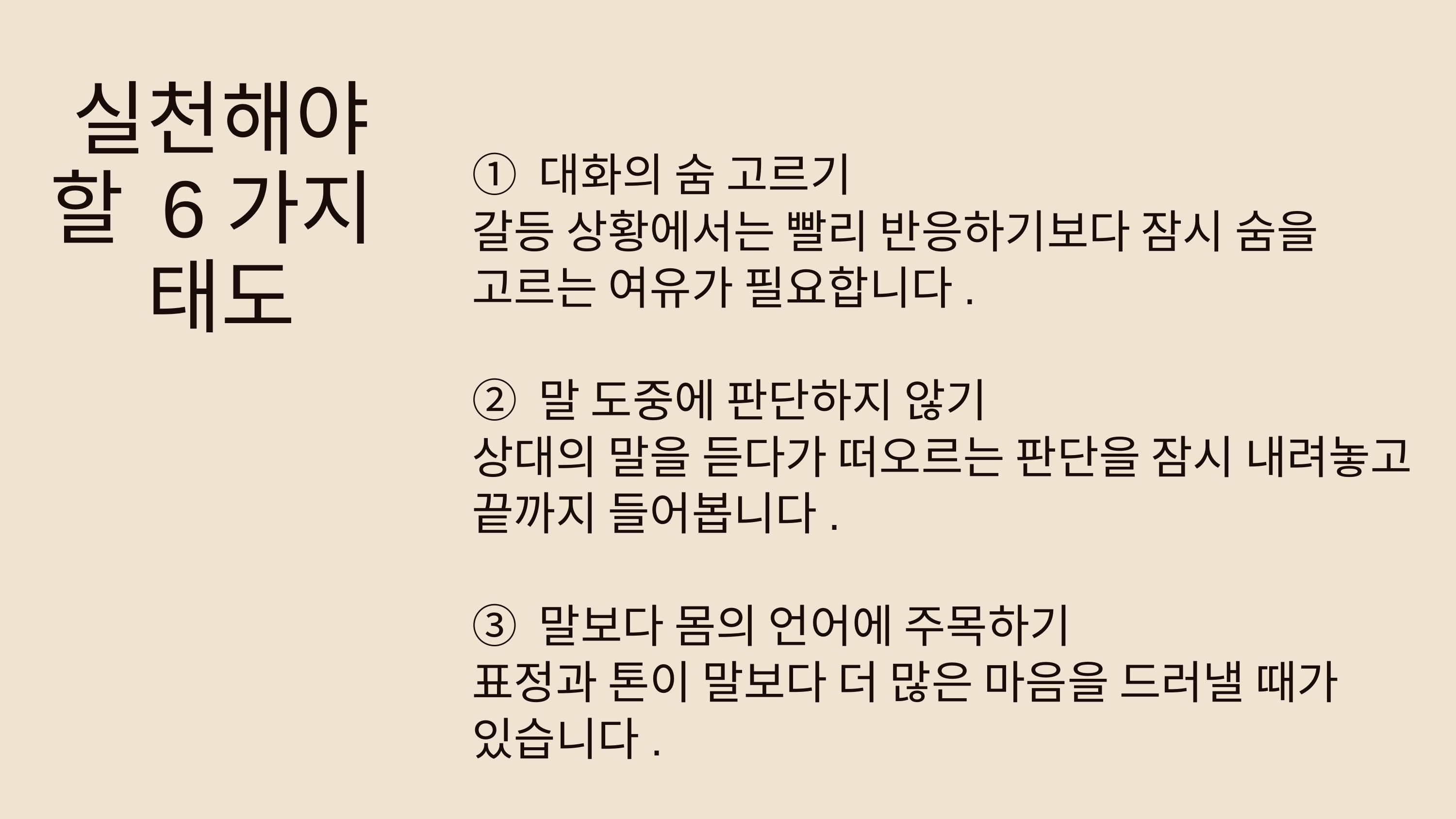

실천해야 할 6가지
태도
① 대화의 숨 고르기
갈등 상황에서는 빨리 반응하기보다 잠시 숨을 고르는 여유가 필요합니다.

② 말 도중에 판단하지 않기
상대의 말을 듣다가 떠오르는 판단을 잠시 내려놓고 끝까지 들어봅니다.

③ 말보다 몸의 언어에 주목하기
표정과 톤이 말보다 더 많은 마음을 드러낼 때가 있습니다.